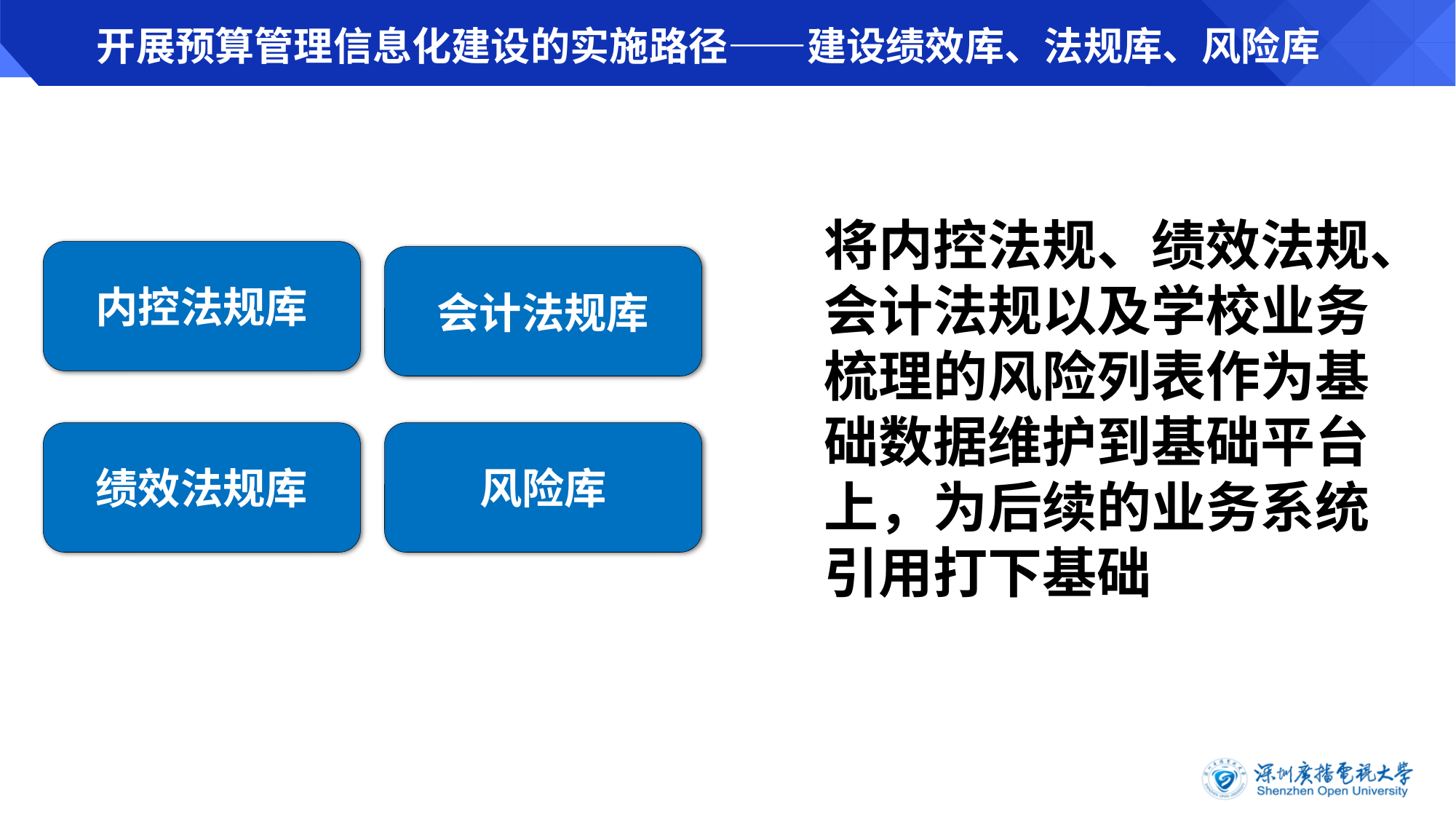

# 开展预算管理信息化建设的实施路径——建设绩效库、法规库、风险库
将内控法规、绩效法规、会计法规以及学校业务梳理的风险列表作为基础数据维护到基础平台上，为后续的业务系统引用打下基础
内控法规库
会计法规库
绩效法规库
风险库